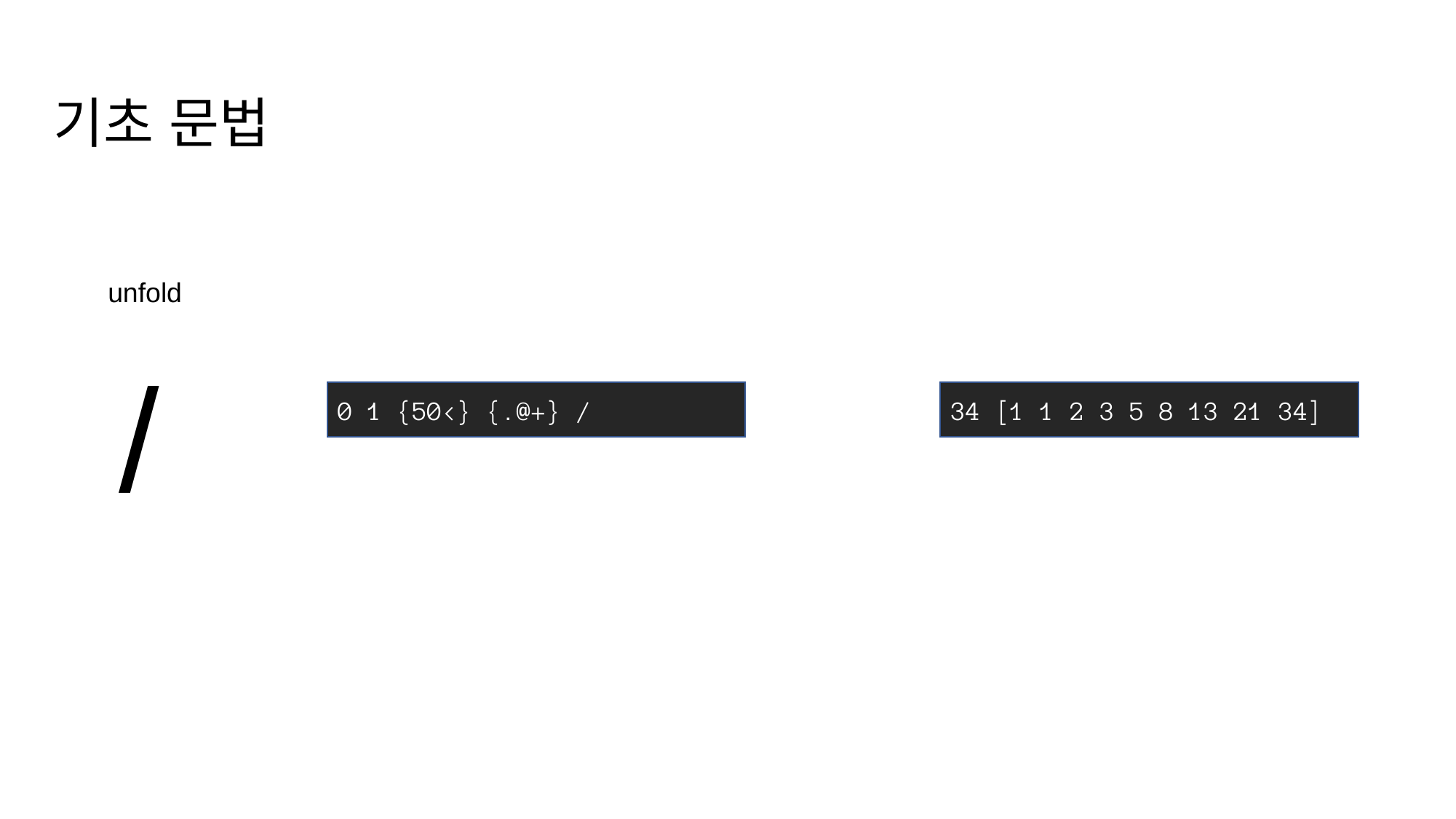

기초 문법
/
unfold
0 1 {50<} {.@+} /
34 [1 1 2 3 5 8 13 21 34]